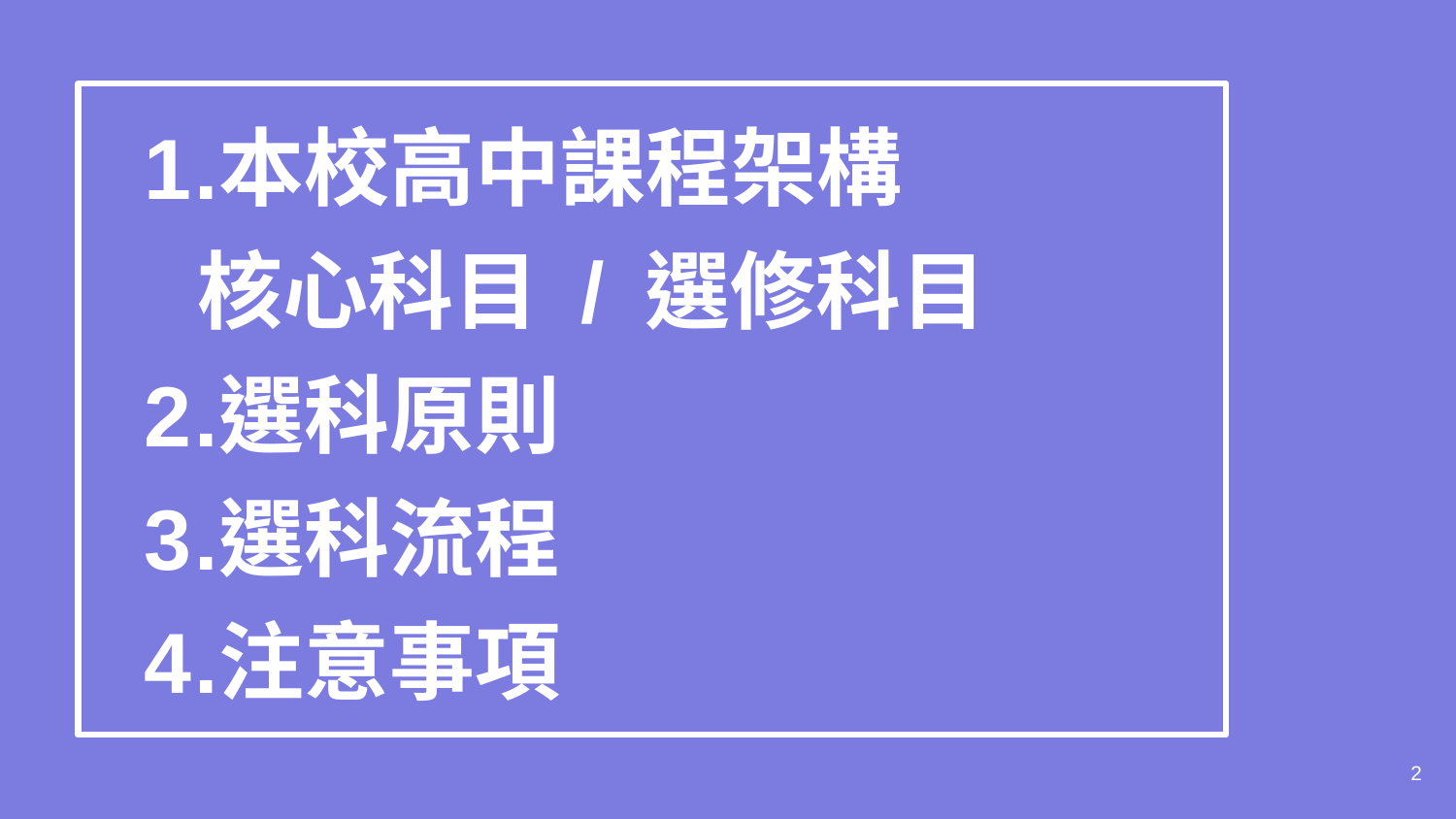

# 本校高中課程架構
 核心科目 / 選修科目
選科原則
選科流程
注意事項
2